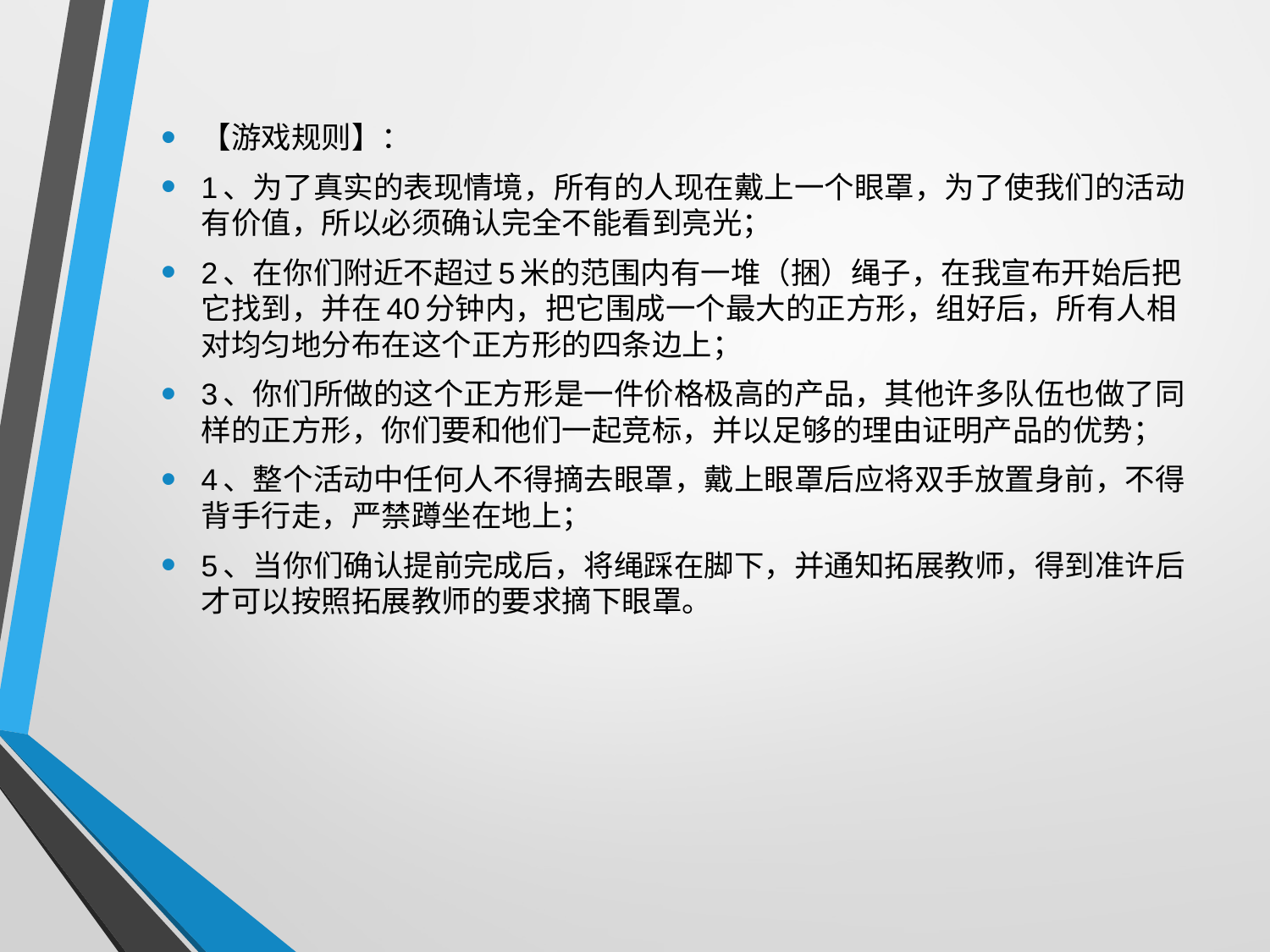

【游戏规则】：
1、为了真实的表现情境，所有的人现在戴上一个眼罩，为了使我们的活动有价值，所以必须确认完全不能看到亮光；
2、在你们附近不超过5米的范围内有一堆（捆）绳子，在我宣布开始后把它找到，并在40分钟内，把它围成一个最大的正方形，组好后，所有人相对均匀地分布在这个正方形的四条边上；
3、你们所做的这个正方形是一件价格极高的产品，其他许多队伍也做了同样的正方形，你们要和他们一起竞标，并以足够的理由证明产品的优势；
4、整个活动中任何人不得摘去眼罩，戴上眼罩后应将双手放置身前，不得背手行走，严禁蹲坐在地上；
5、当你们确认提前完成后，将绳踩在脚下，并通知拓展教师，得到准许后才可以按照拓展教师的要求摘下眼罩。